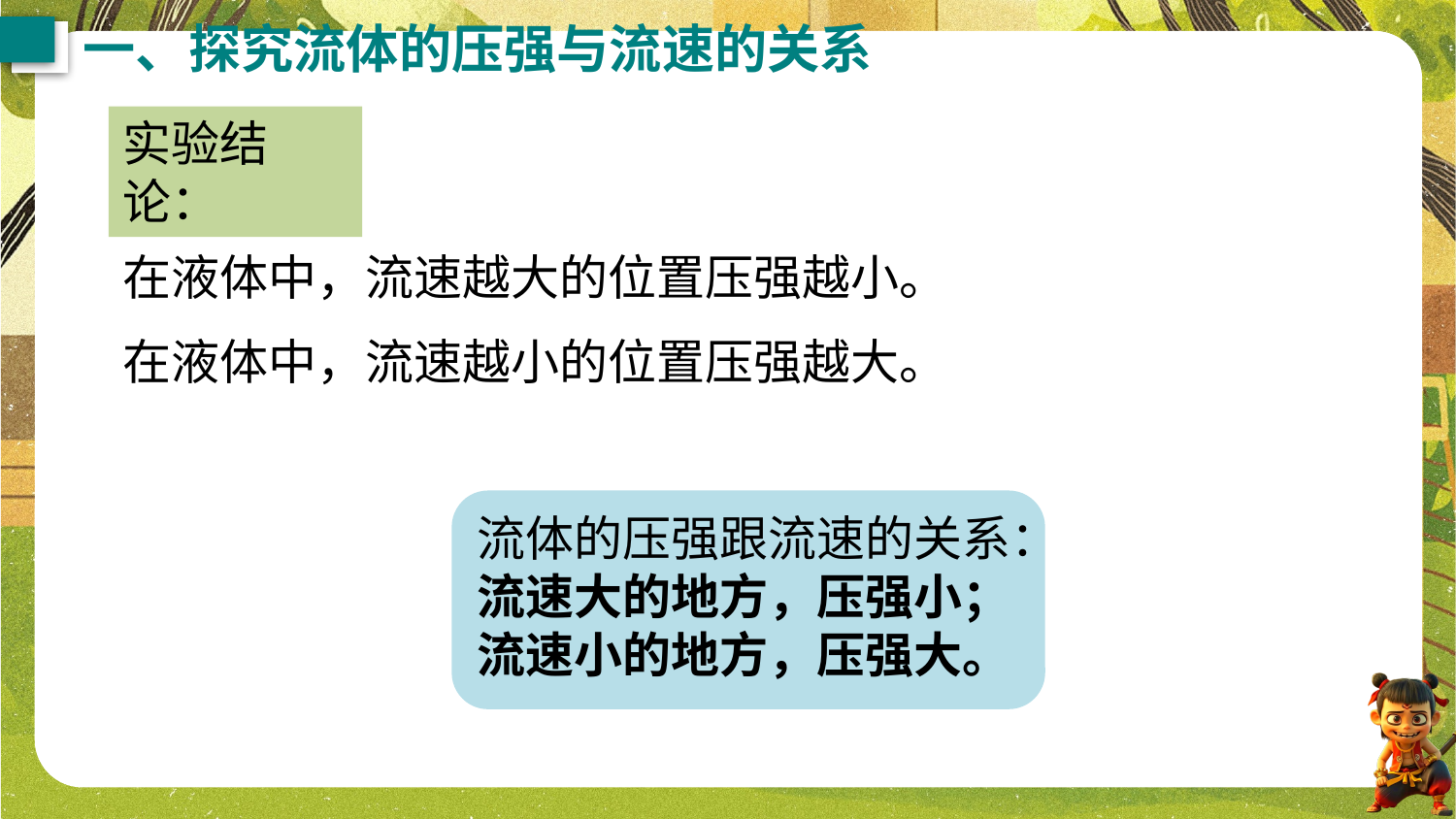

一、探究流体的压强与流速的关系

实验结论：
在液体中，流速越大的位置压强越小。
在液体中，流速越小的位置压强越大。
流体的压强跟流速的关系：
流速大的地方，压强小；
流速小的地方，压强大。